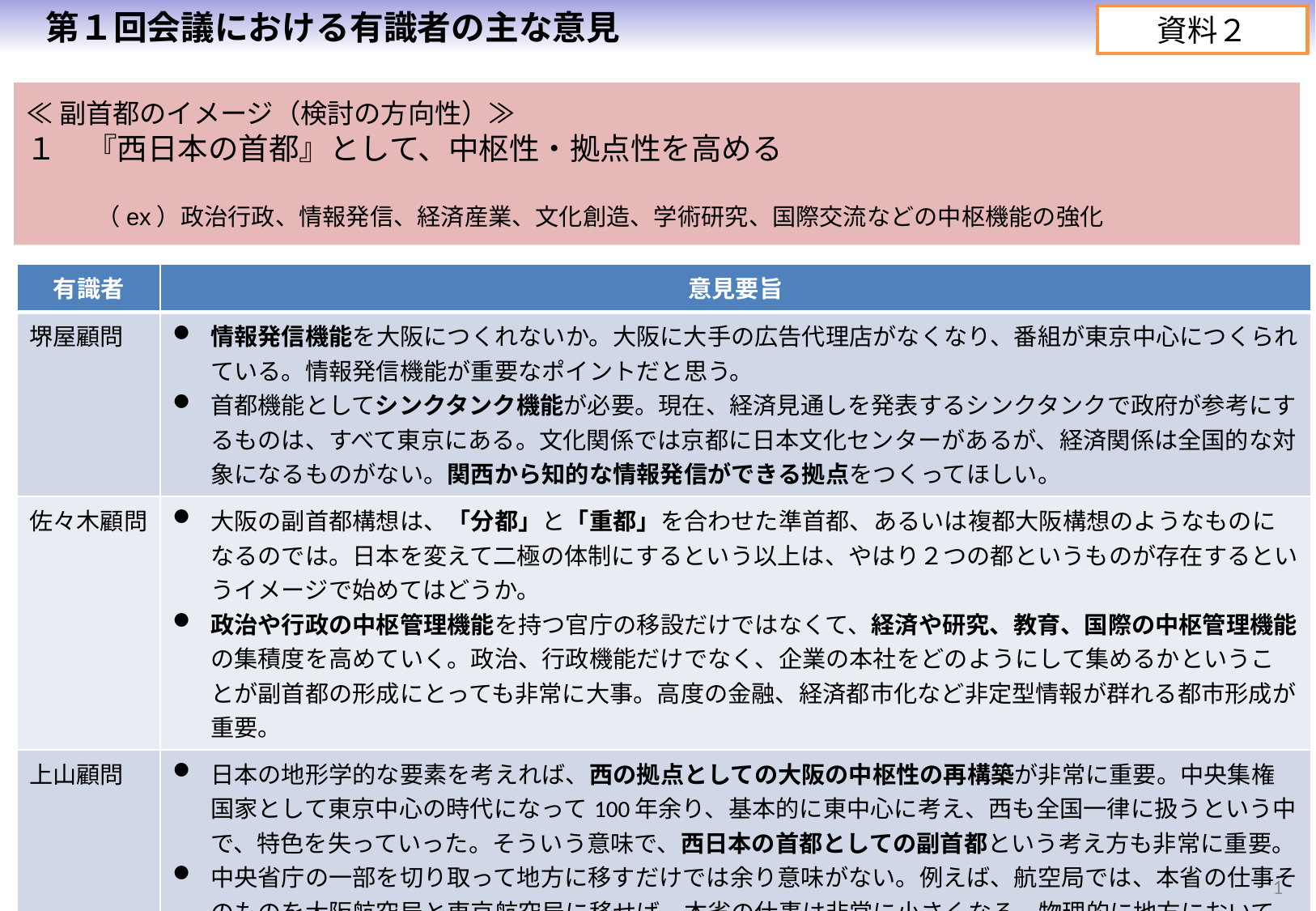

第１回会議における有識者の主な意見
資料２
≪副首都のイメージ（検討の方向性）≫
１　『西日本の首都』として、中枢性・拠点性を高める

　　　（ex）政治行政、情報発信、経済産業、文化創造、学術研究、国際交流などの中枢機能の強化
| 有識者 | 意見要旨 |
| --- | --- |
| 堺屋顧問 | 情報発信機能を大阪につくれないか。大阪に大手の広告代理店がなくなり、番組が東京中心につくられている。情報発信機能が重要なポイントだと思う。 首都機能としてシンクタンク機能が必要。現在、経済見通しを発表するシンクタンクで政府が参考にするものは、すべて東京にある。文化関係では京都に日本文化センターがあるが、経済関係は全国的な対象になるものがない。関西から知的な情報発信ができる拠点をつくってほしい。 |
| 佐々木顧問 | 大阪の副首都構想は、「分都」と「重都」を合わせた準首都、あるいは複都大阪構想のようなものになるのでは。日本を変えて二極の体制にするという以上は、やはり２つの都というものが存在するというイメージで始めてはどうか。 政治や行政の中枢管理機能を持つ官庁の移設だけではなくて、経済や研究、教育、国際の中枢管理機能の集積度を高めていく。政治、行政機能だけでなく、企業の本社をどのようにして集めるかということが副首都の形成にとっても非常に大事。高度の金融、経済都市化など非定型情報が群れる都市形成が重要。 |
| 上山顧問 | 日本の地形学的な要素を考えれば、西の拠点としての大阪の中枢性の再構築が非常に重要。中央集権国家として東京中心の時代になって100年余り、基本的に東中心に考え、西も全国一律に扱うという中で、特色を失っていった。そういう意味で、西日本の首都としての副首都という考え方も非常に重要。 中央省庁の一部を切り取って地方に移すだけでは余り意味がない。例えば、航空局では、本省の仕事そのものを大阪航空局と東京航空局に移せば、本省の仕事は非常に小さくなる。物理的に地方において現場に近いところで意思決定してしまった方がいい仕事は、行政改革的な視点で地方に移していく。国から地方へという流れに沿った形であれば意味がある。 |
1